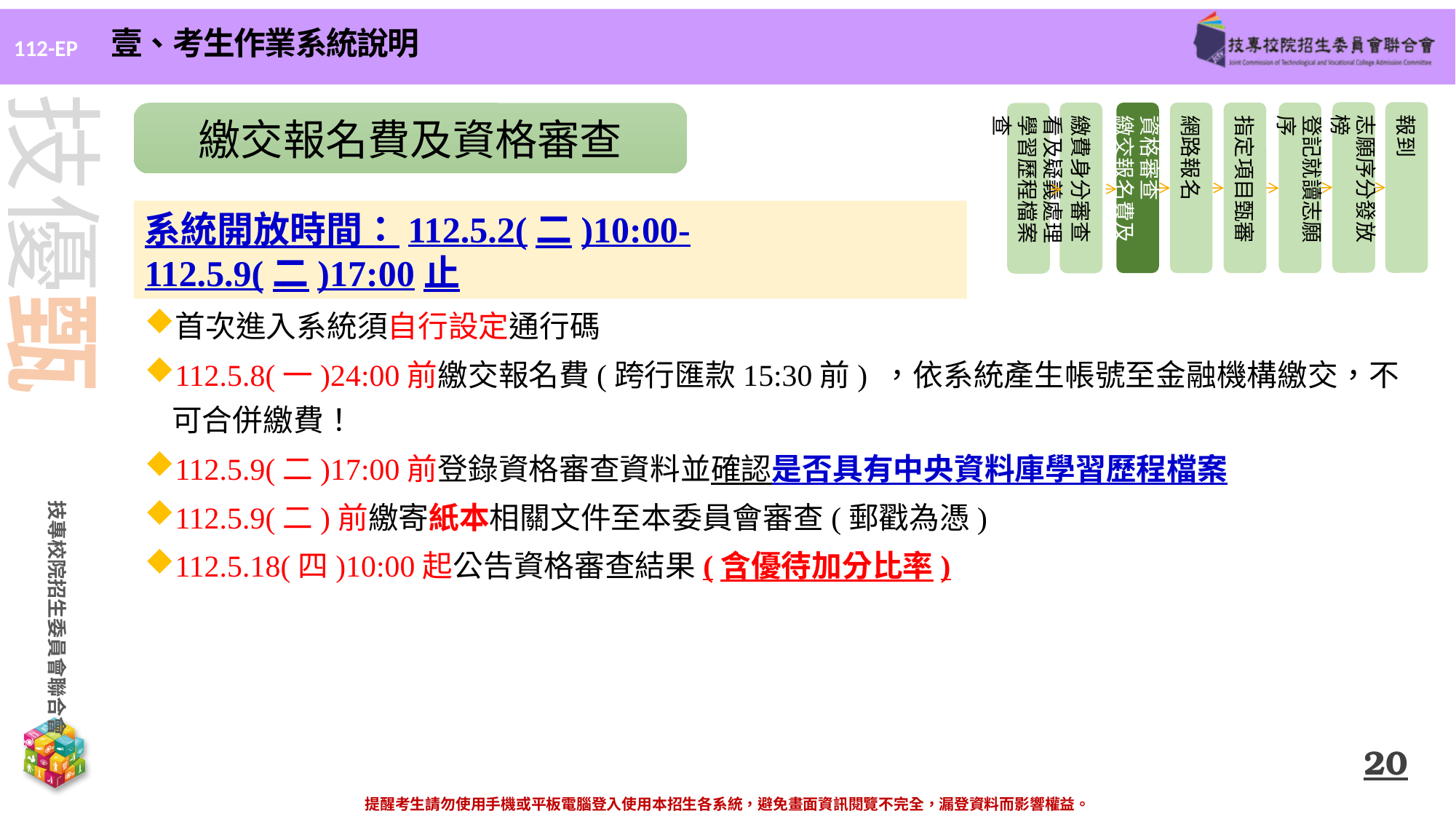

壹、考生作業系統說明
志願序分發放榜
報到
資格審查
繳交報名費及
網路報名
指定項目甄審
登記就讀志願序
繳費身分審查
看及疑義處理
學習歷程檔案查
繳交報名費及資格審查
系統開放時間：112.5.2(二)10:00-112.5.9(二)17:00止
首次進入系統須自行設定通行碼
112.5.8(一)24:00前繳交報名費(跨行匯款15:30前) ，依系統產生帳號至金融機構繳交，不可合併繳費！
112.5.9(二)17:00前登錄資格審查資料並確認是否具有中央資料庫學習歷程檔案
112.5.9(二)前繳寄紙本相關文件至本委員會審查(郵戳為憑)
112.5.18(四)10:00起公告資格審查結果(含優待加分比率)